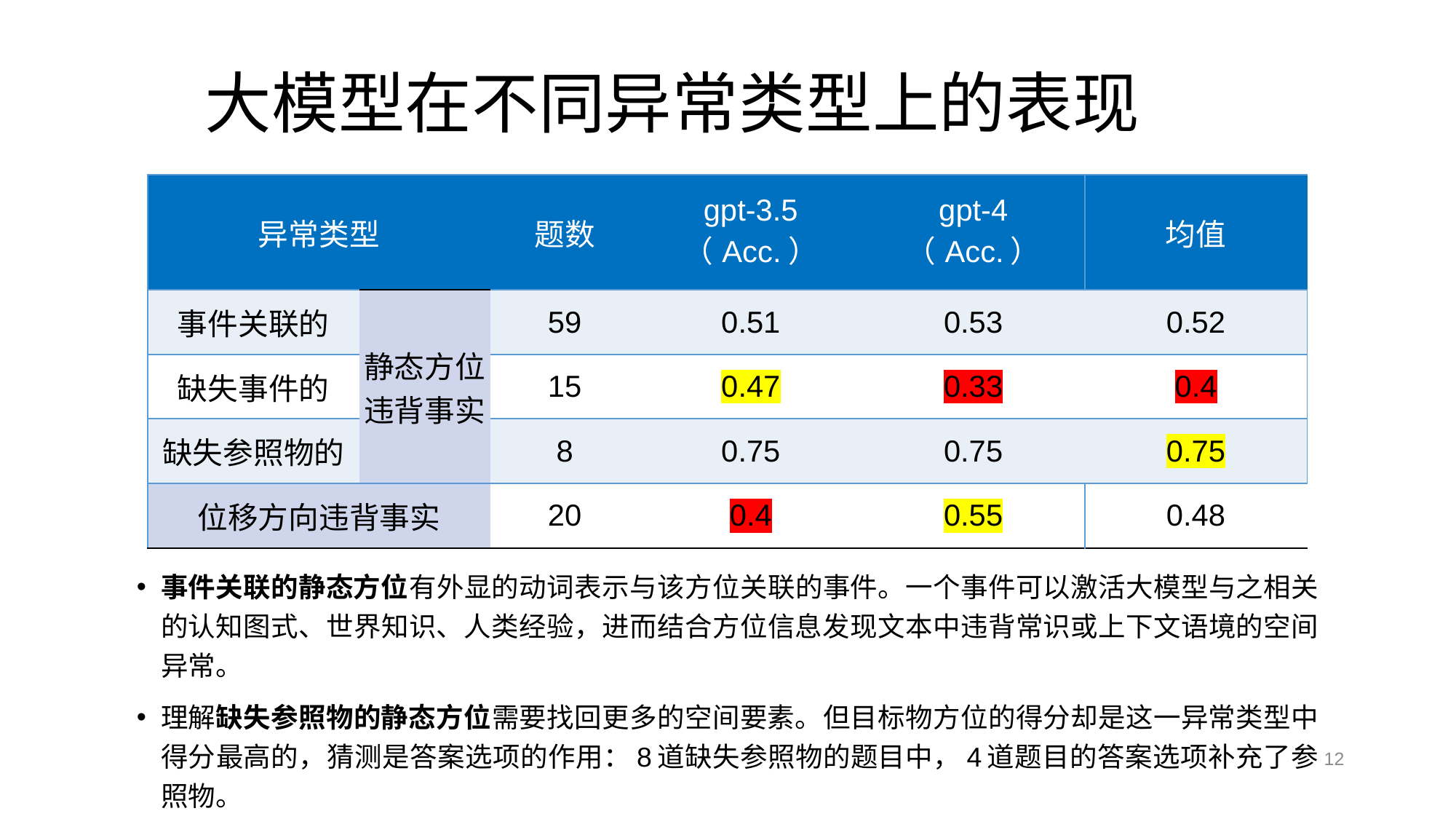

大模型在不同异常类型上的表现
| 异常类型 |  | 题数 | gpt-3.5 （Acc.） | gpt-4 （Acc.） | 均值 |
| --- | --- | --- | --- | --- | --- |
| 事件关联的 | 静态方位违背事实 | 59 | 0.51 | 0.53 | 0.52 |
| 缺失事件的 |  | 15 | 0.47 | 0.33 | 0.4 |
| 缺失参照物的 |  | 8 | 0.75 | 0.75 | 0.75 |
| 位移方向违背事实 |  | 20 | 0.4 | 0.55 | 0.48 |
事件关联的静态方位有外显的动词表示与该方位关联的事件。一个事件可以激活大模型与之相关的认知图式、世界知识、人类经验，进而结合方位信息发现文本中违背常识或上下文语境的空间异常。
理解缺失参照物的静态方位需要找回更多的空间要素。但目标物方位的得分却是这一异常类型中得分最高的，猜测是答案选项的作用：8道缺失参照物的题目中，4道题目的答案选项补充了参照物。
12